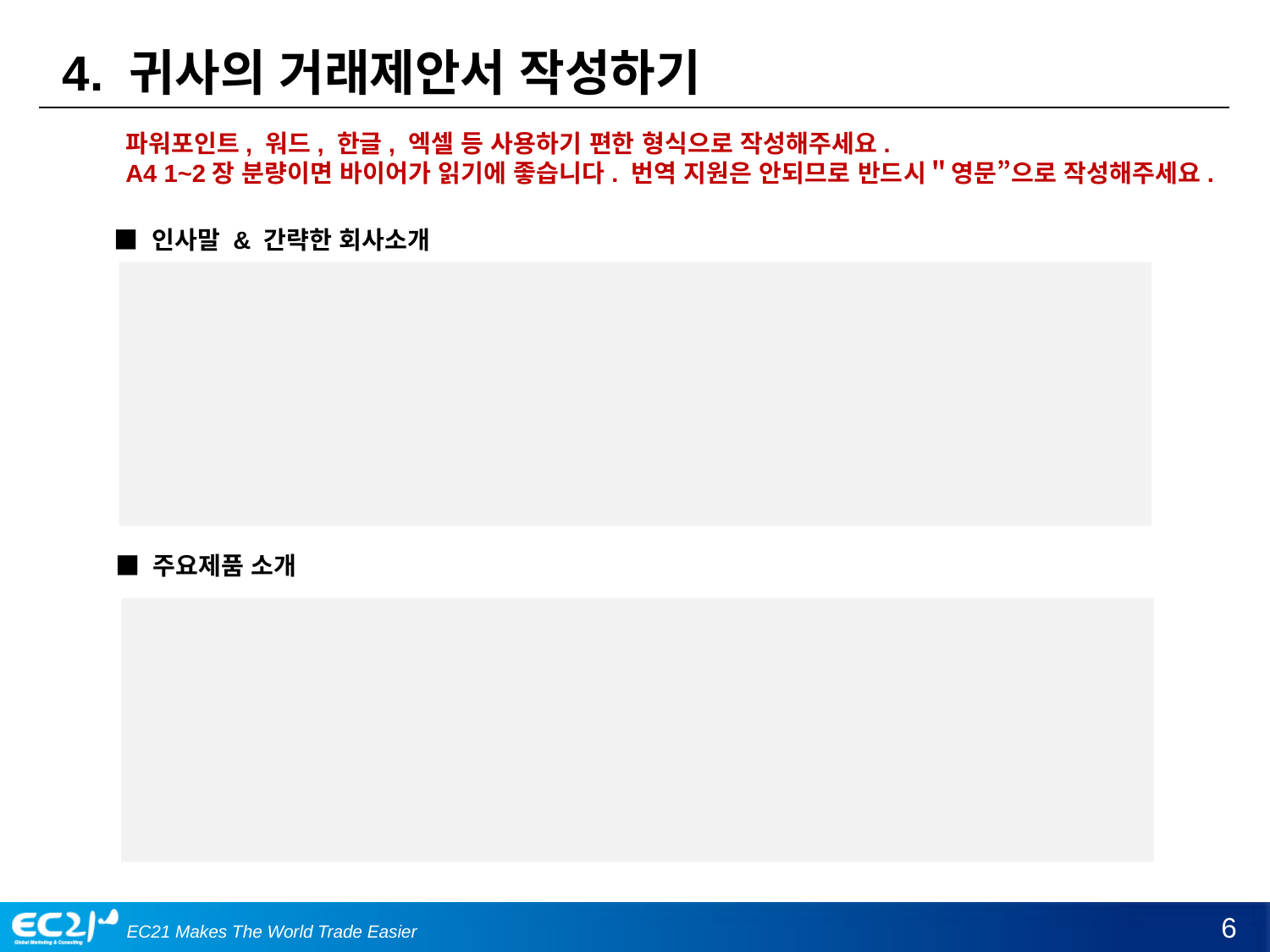

4. 귀사의 거래제안서 작성하기
파워포인트, 워드, 한글, 엑셀 등 사용하기 편한 형식으로 작성해주세요.
A4 1~2장 분량이면 바이어가 읽기에 좋습니다. 번역 지원은 안되므로 반드시＂영문”으로 작성해주세요.
■ 인사말 & 간략한 회사소개

■ 주요제품 소개